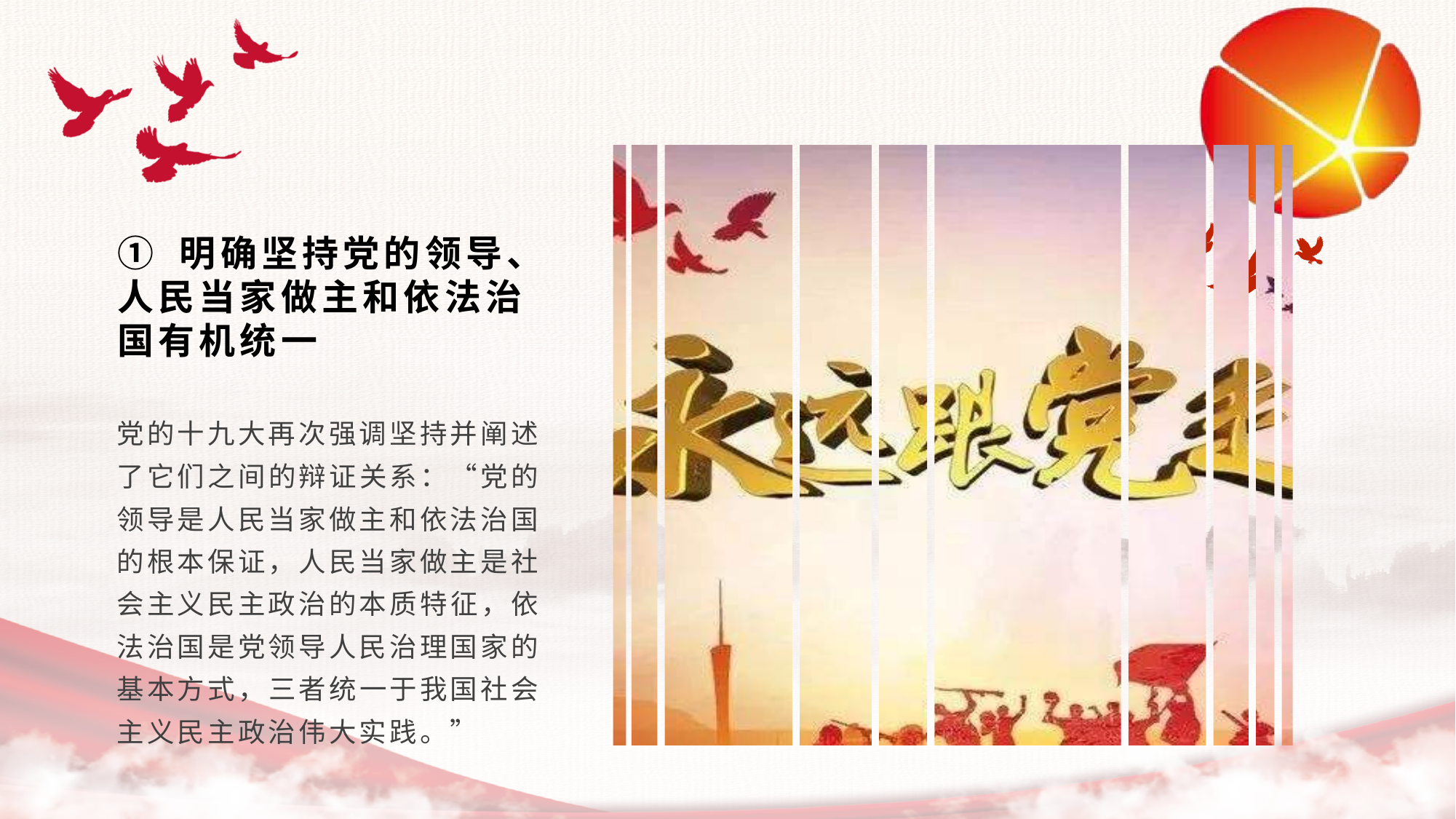

① 明确坚持党的领导、人民当家做主和依法治国有机统一

党的十九大再次强调坚持并阐述了它们之间的辩证关系：“党的领导是人民当家做主和依法治国的根本保证，人民当家做主是社会主义民主政治的本质特征，依法治国是党领导人民治理国家的基本方式，三者统一于我国社会主义民主政治伟大实践。”